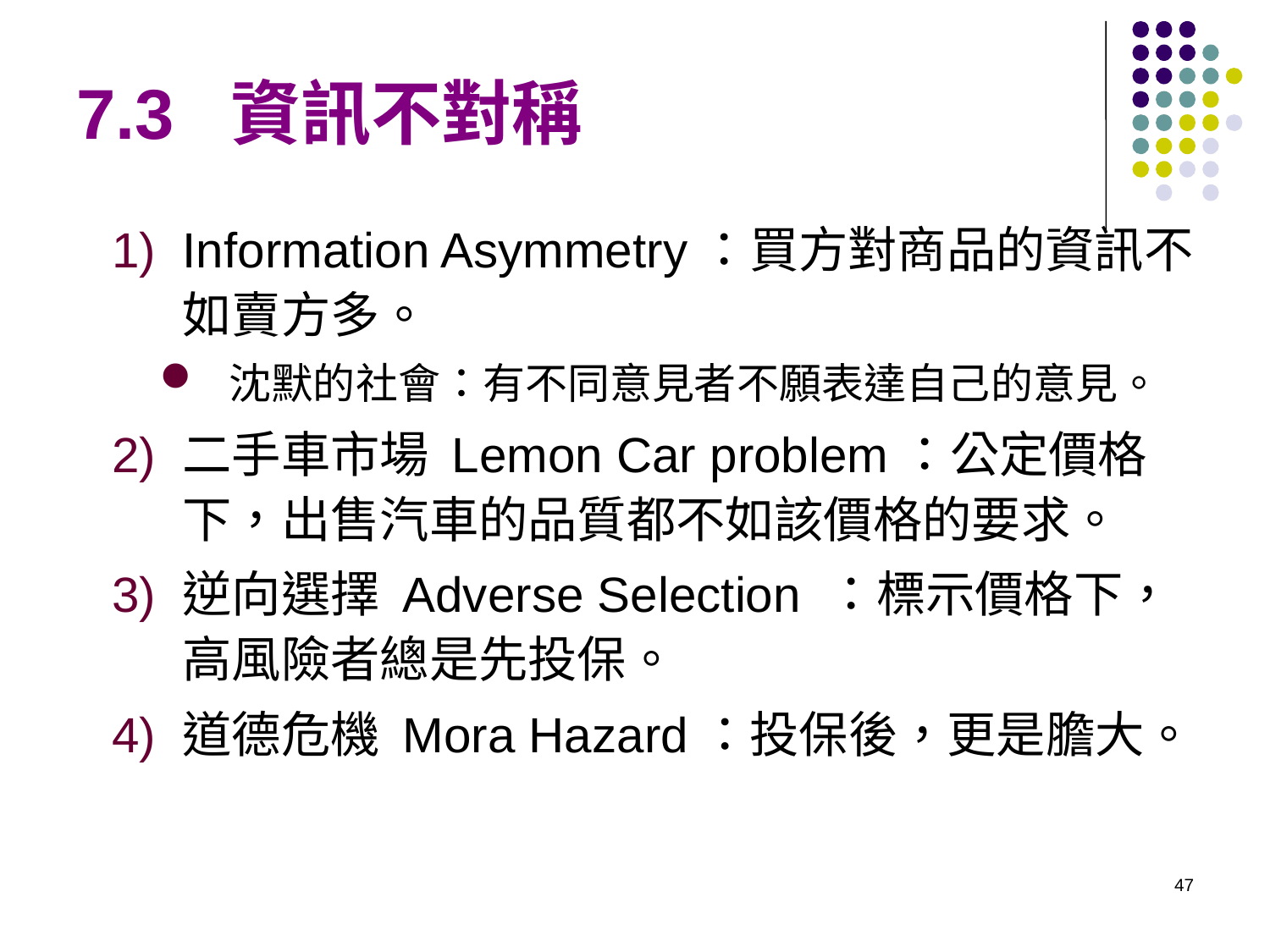

# 7.3  資訊不對稱
Information Asymmetry：買方對商品的資訊不如賣方多。
沈默的社會：有不同意見者不願表達自己的意見。
二手車市場 Lemon Car problem：公定價格下，出售汽車的品質都不如該價格的要求。
逆向選擇 Adverse Selection ：標示價格下，高風險者總是先投保。
道德危機 Mora Hazard：投保後，更是膽大。
47